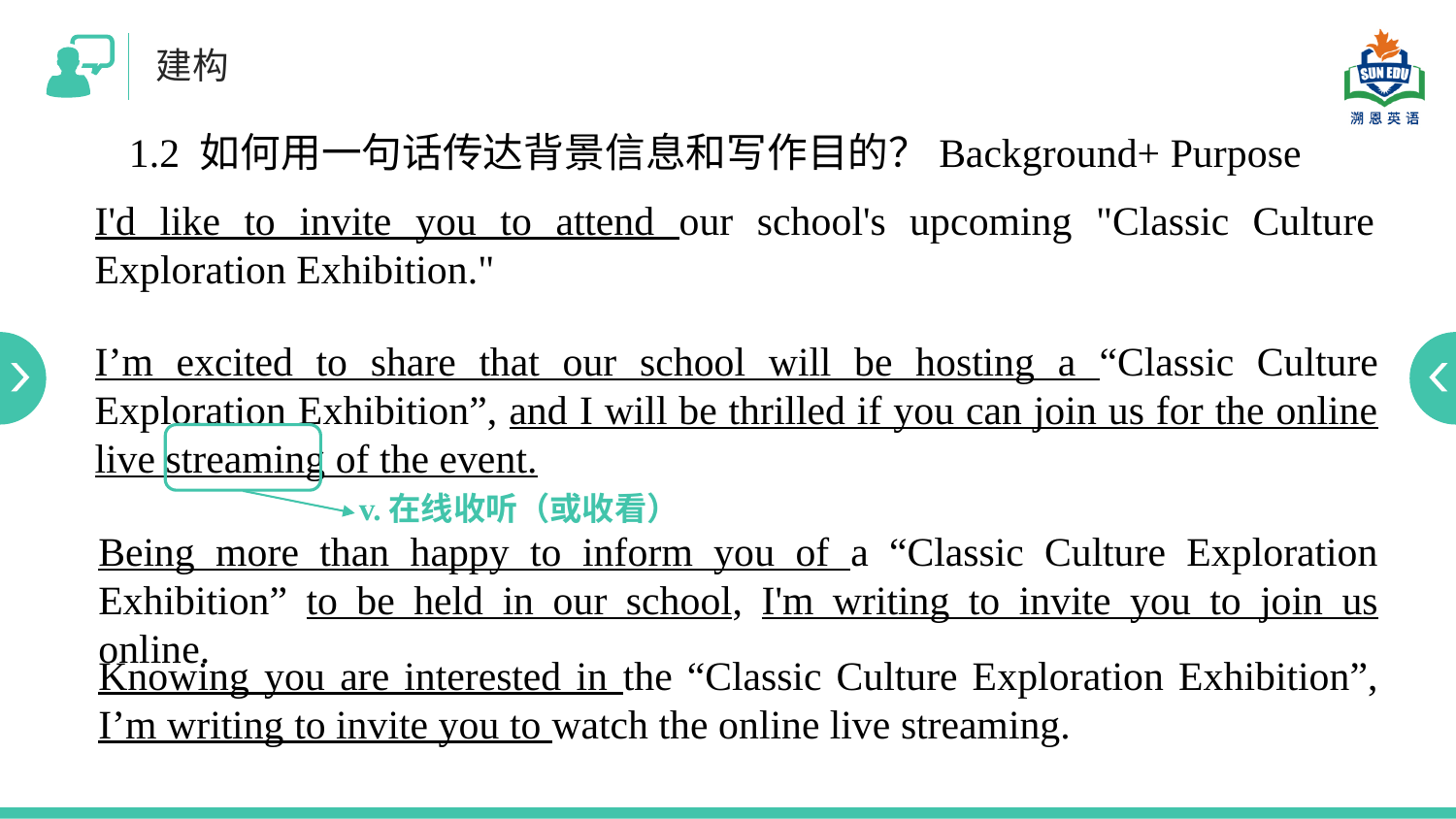

建构
1.2 如何用一句话传达背景信息和写作目的？Background+ Purpose
I'd like to invite you to attend our school's upcoming "Classic Culture Exploration Exhibition."
I’m excited to share that our school will be hosting a “Classic Culture Exploration Exhibition”, and I will be thrilled if you can join us for the online live streaming of the event.

v.在线收听（或收看）
Being more than happy to inform you of a “Classic Culture Exploration Exhibition” to be held in our school, I'm writing to invite you to join us online.
Knowing you are interested in the “Classic Culture Exploration Exhibition”, I’m writing to invite you to watch the online live streaming.